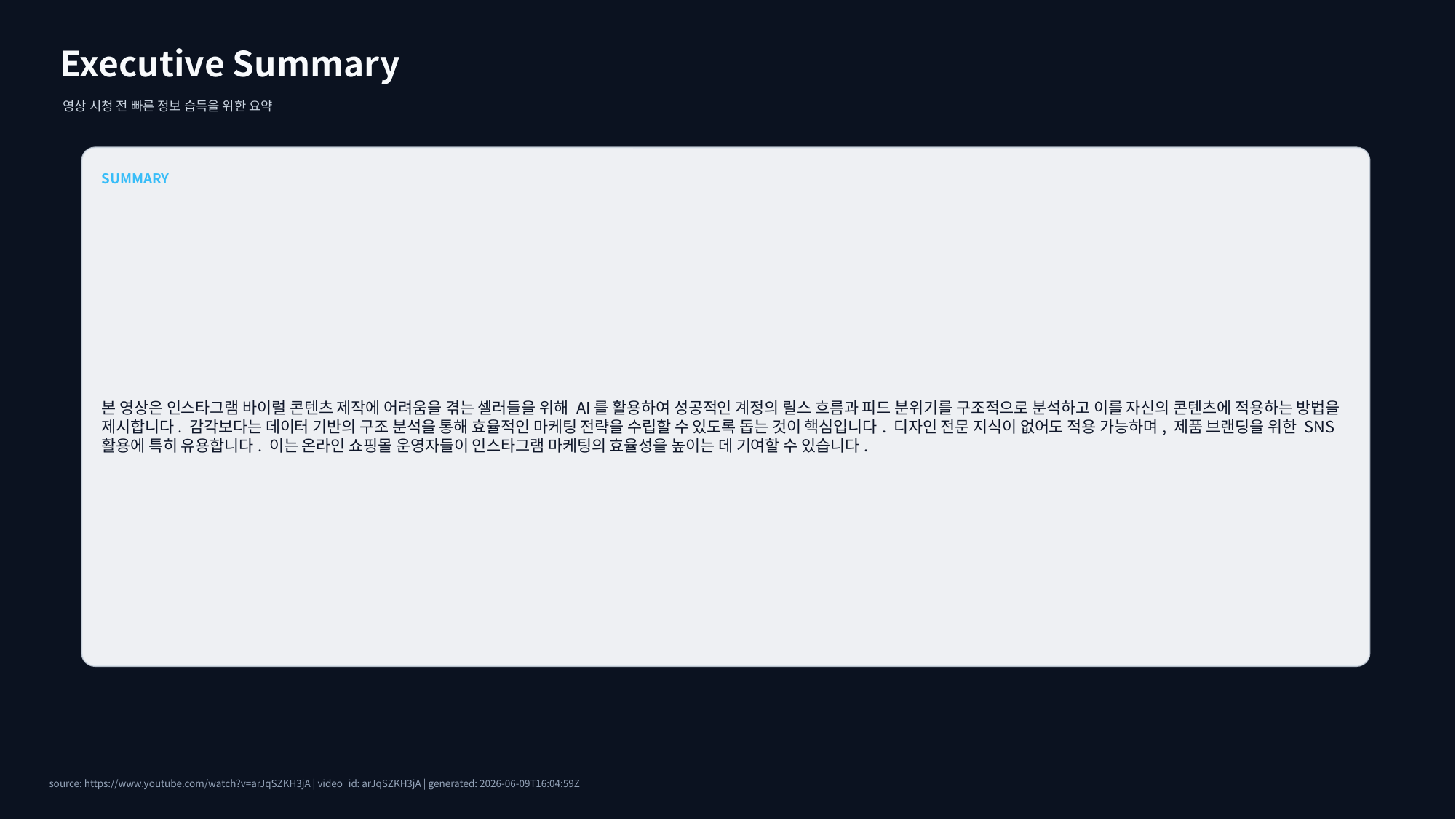

Executive Summary
영상 시청 전 빠른 정보 습득을 위한 요약

SUMMARY
본 영상은 인스타그램 바이럴 콘텐츠 제작에 어려움을 겪는 셀러들을 위해 AI를 활용하여 성공적인 계정의 릴스 흐름과 피드 분위기를 구조적으로 분석하고 이를 자신의 콘텐츠에 적용하는 방법을 제시합니다. 감각보다는 데이터 기반의 구조 분석을 통해 효율적인 마케팅 전략을 수립할 수 있도록 돕는 것이 핵심입니다. 디자인 전문 지식이 없어도 적용 가능하며, 제품 브랜딩을 위한 SNS 활용에 특히 유용합니다. 이는 온라인 쇼핑몰 운영자들이 인스타그램 마케팅의 효율성을 높이는 데 기여할 수 있습니다.
source: https://www.youtube.com/watch?v=arJqSZKH3jA | video_id: arJqSZKH3jA | generated: 2026-06-09T16:04:59Z